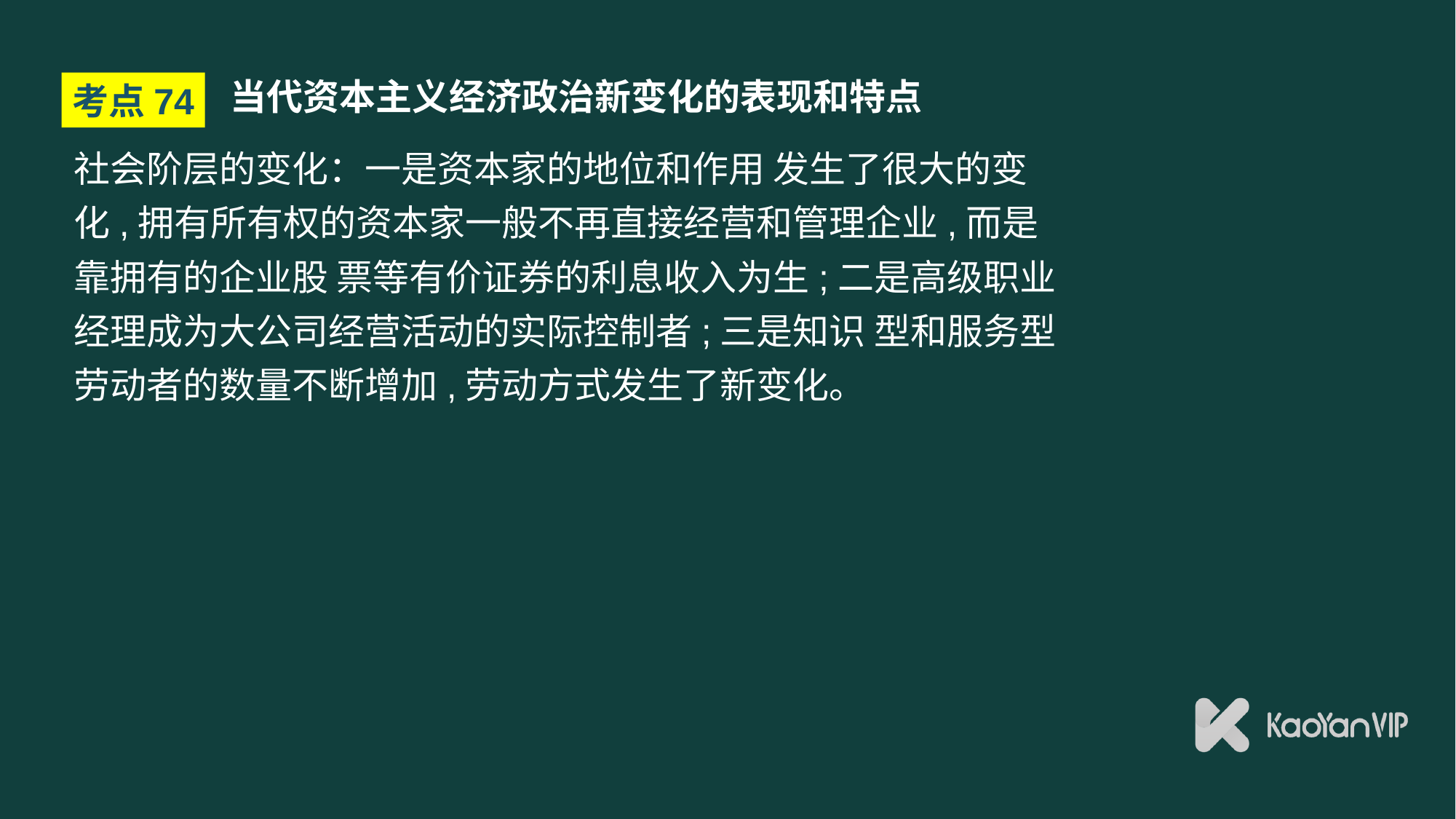

# 当代资本主义经济政治新变化的表现和特点
考点74
社会阶层的变化：一是资本家的地位和作用 发生了很大的变化,拥有所有权的资本家一般不再直接经营和管理企业,而是靠拥有的企业股 票等有价证券的利息收入为生;二是高级职业经理成为大公司经营活动的实际控制者;三是知识 型和服务型劳动者的数量不断增加,劳动方式发生了新变化。